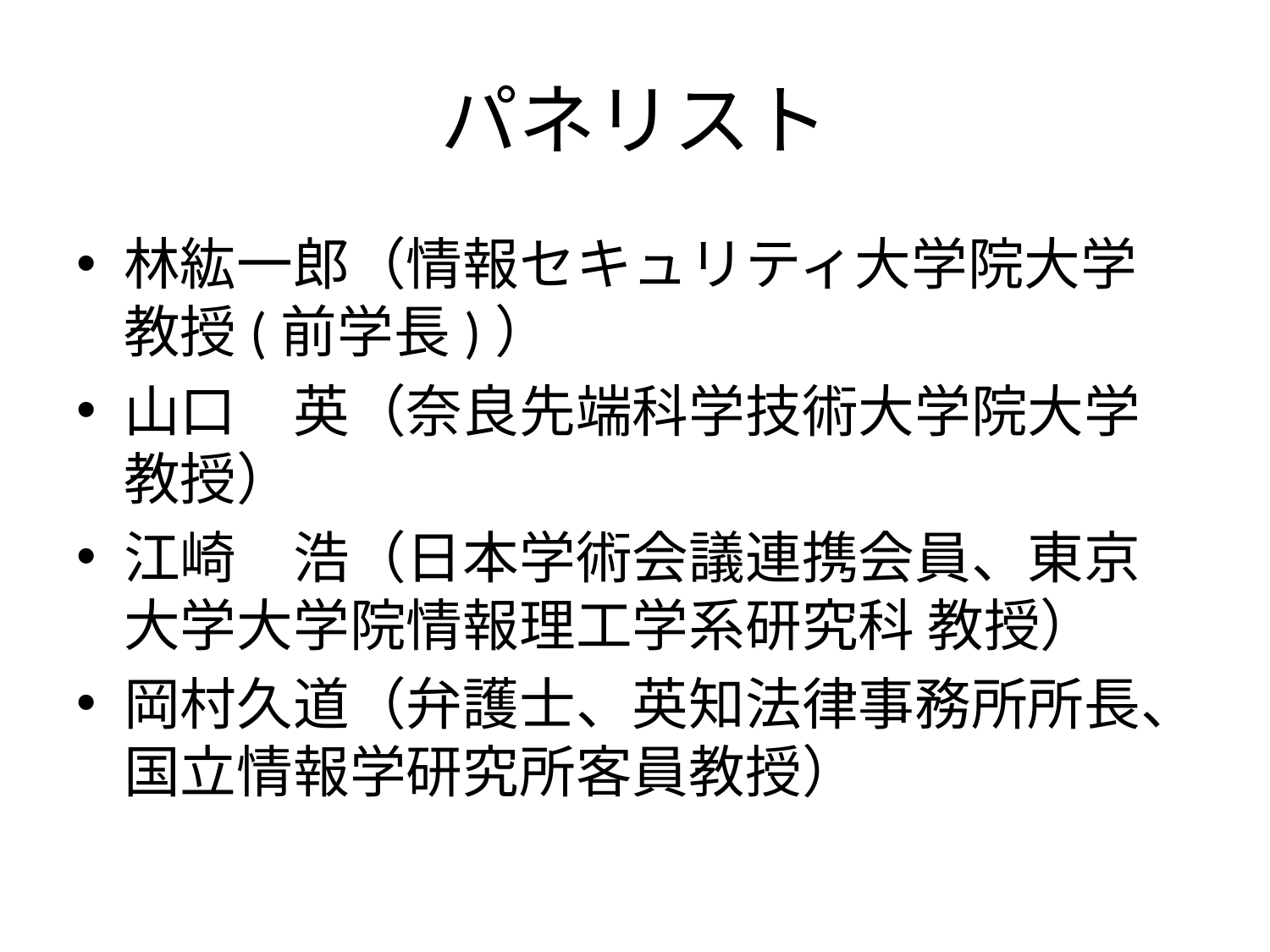

# パネリスト
林紘一郎（情報セキュリティ大学院大学教授(前学長)）
山口　英（奈良先端科学技術大学院大学 教授）
江崎　浩（日本学術会議連携会員、東京大学大学院情報理工学系研究科 教授）
岡村久道（弁護士、英知法律事務所所長、国立情報学研究所客員教授）